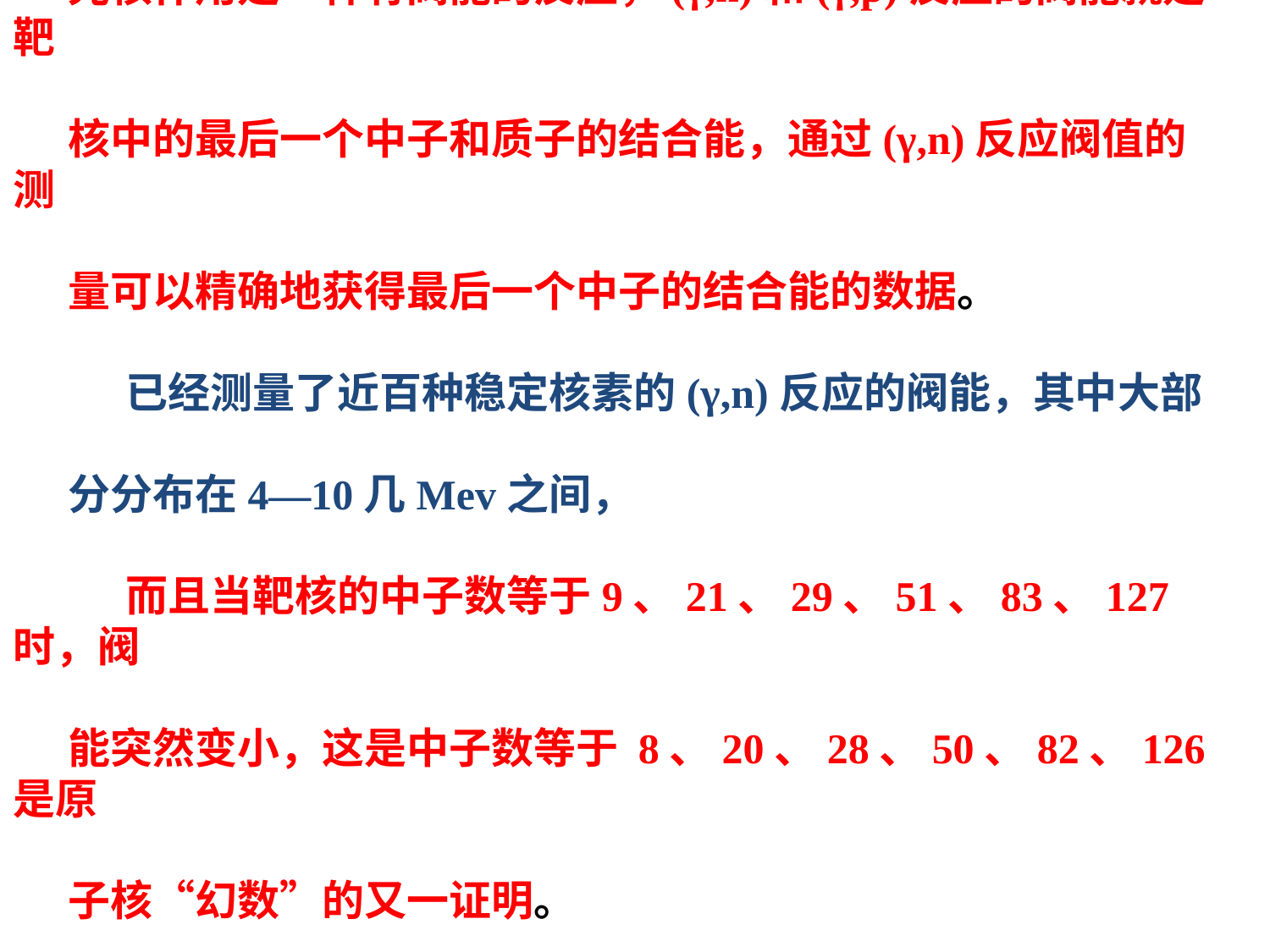

光核作用是一种有阀能的反应，(γ,n)和(γ,p)反应的阀能就是靶

核中的最后一个中子和质子的结合能，通过(γ,n)反应阀值的测

量可以精确地获得最后一个中子的结合能的数据。

     已经测量了近百种稳定核素的(γ,n)反应的阀能，其中大部

分分布在4—10几Mev之间，

     而且当靶核的中子数等于9、21、29、51、83、127时，阀

能突然变小，这是中子数等于 8、20、28、50、82、126是原

子核“幻数”的又一证明。